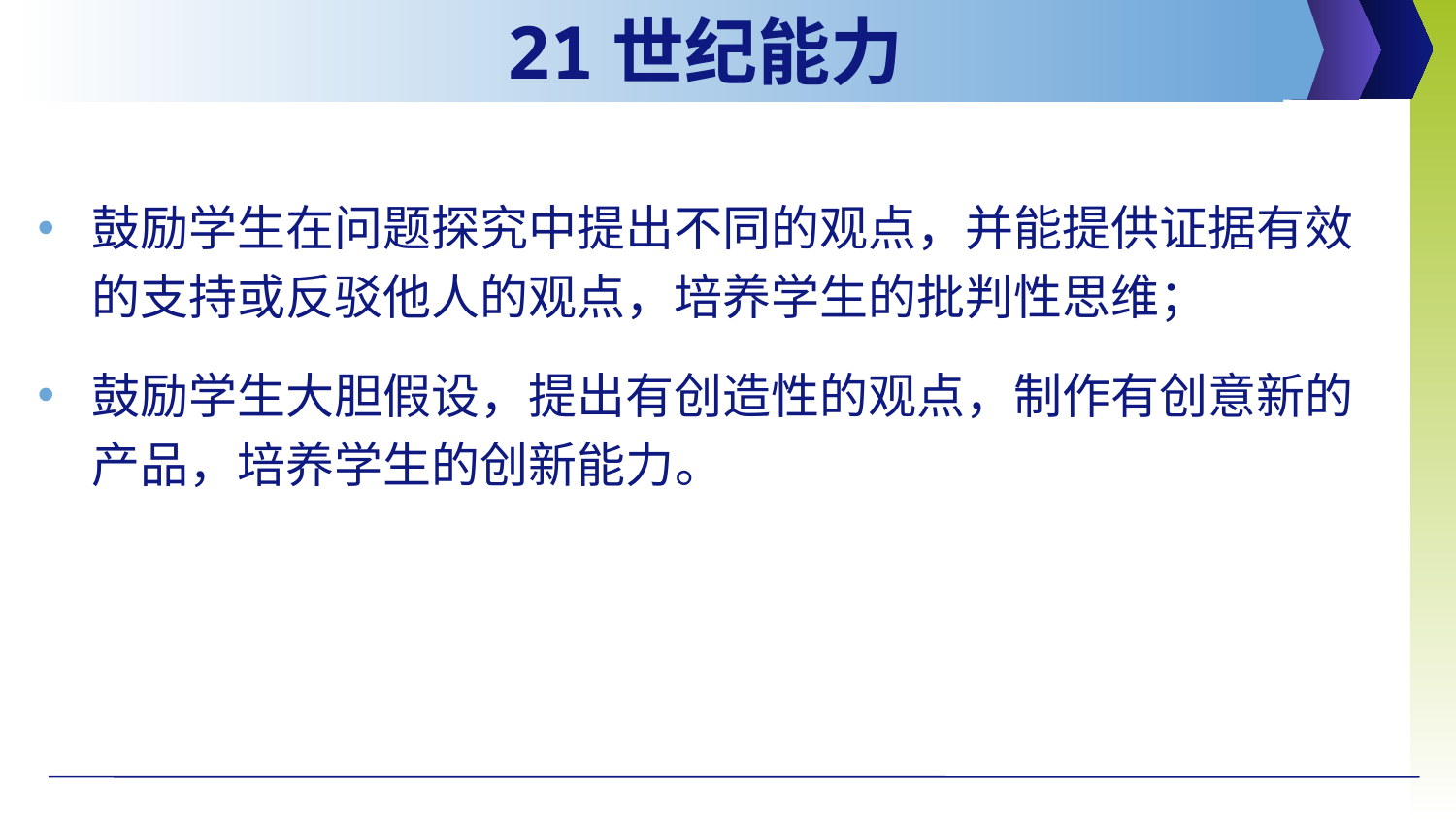

# 21世纪能力
鼓励学生在问题探究中提出不同的观点，并能提供证据有效的支持或反驳他人的观点，培养学生的批判性思维；
鼓励学生大胆假设，提出有创造性的观点，制作有创意新的产品，培养学生的创新能力。